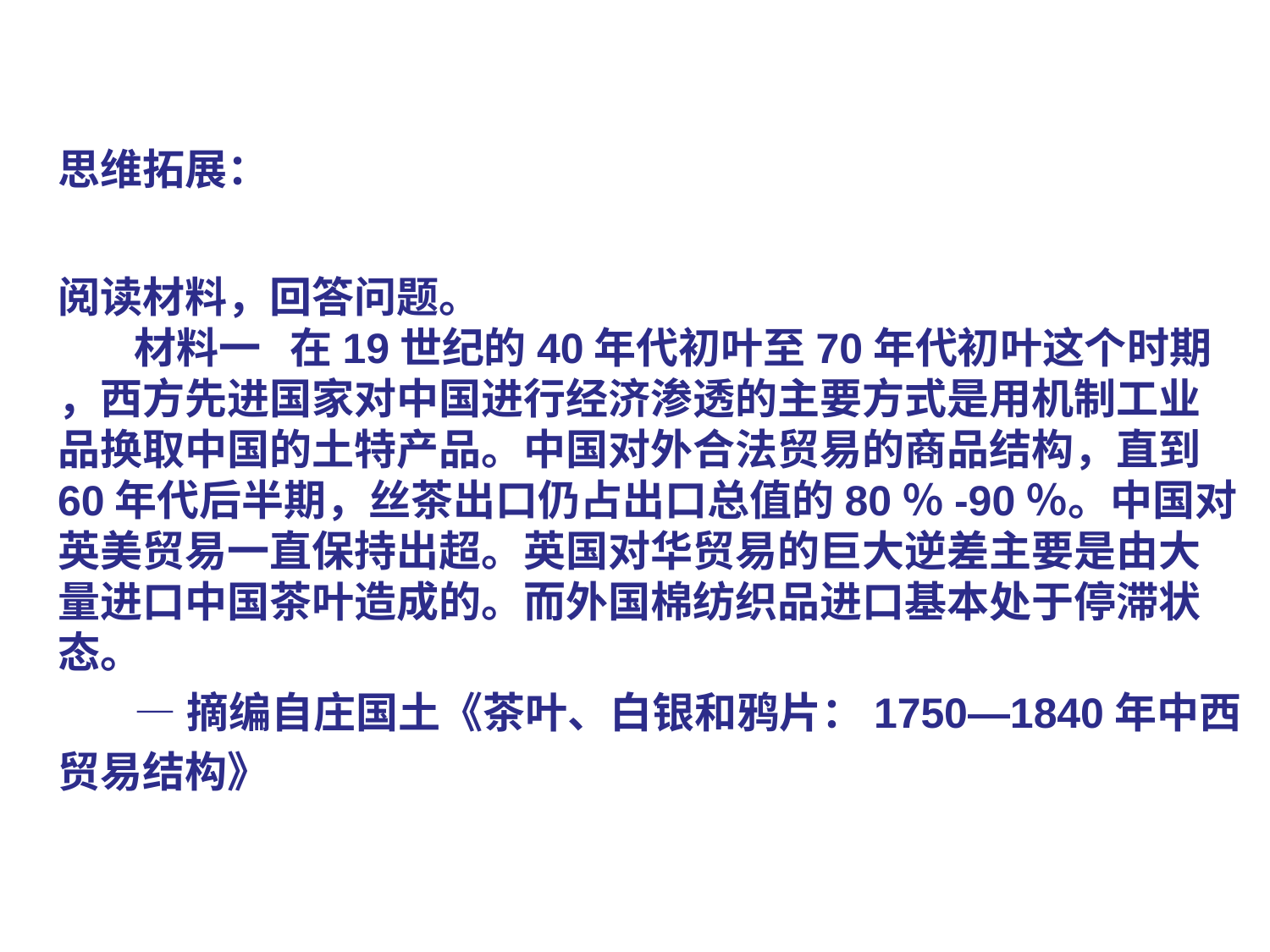

思维拓展：

阅读材料，回答问题。
       材料一   在19世纪的40年代初叶至70年代初叶这个时期
，西方先进国家对中国进行经济渗透的主要方式是用机制工业
品换取中国的土特产品。中国对外合法贸易的商品结构，直到
60年代后半期，丝茶出口仍占出口总值的80％-90％。中国对
英美贸易一直保持出超。英国对华贸易的巨大逆差主要是由大
量进口中国茶叶造成的。而外国棉纺织品进口基本处于停滞状
态。
        —摘编自庄国土《茶叶、白银和鸦片：1750—1840年中西
贸易结构》